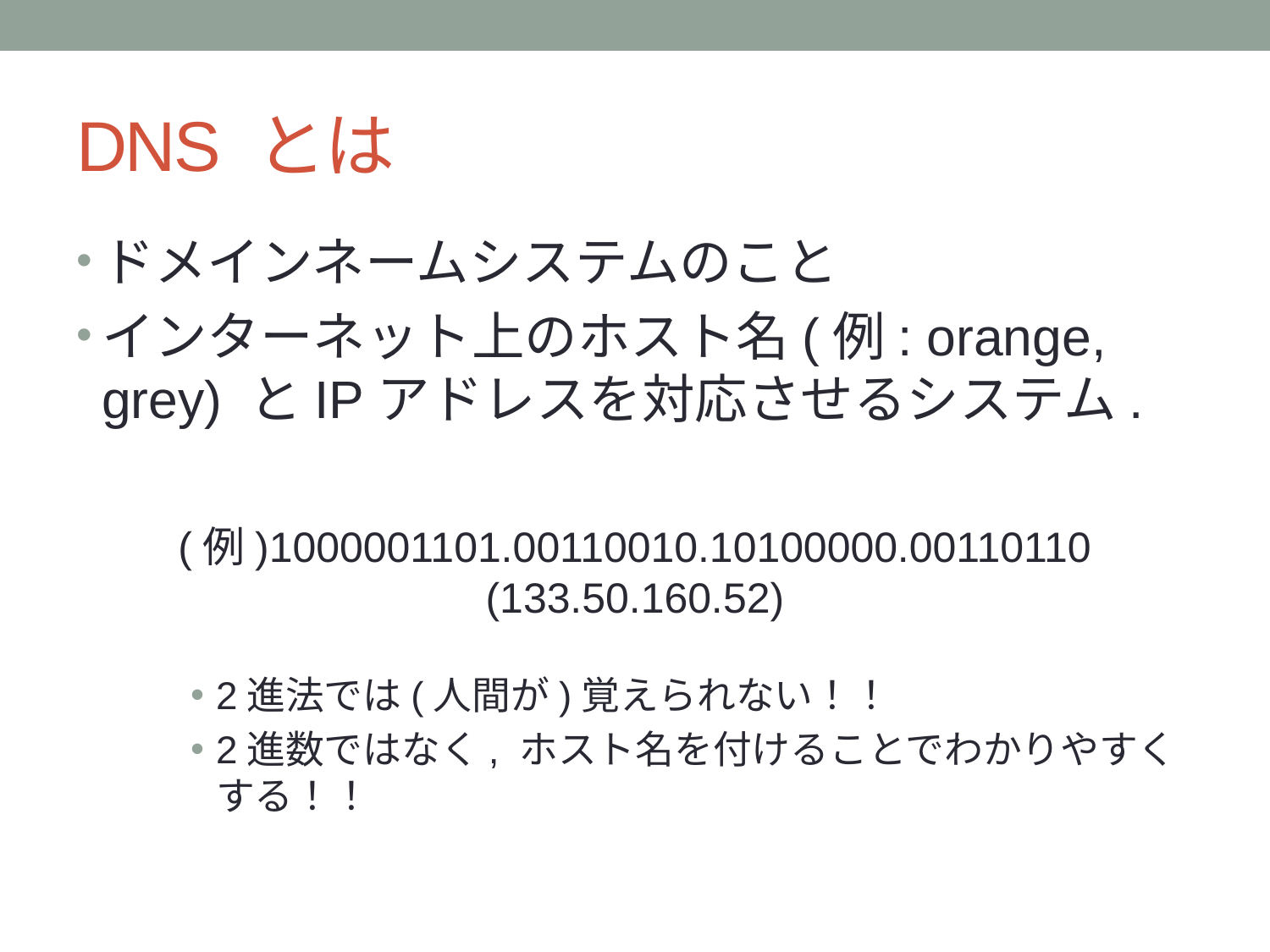

# DNS とは
ドメインネームシステムのこと
インターネット上のホスト名(例: orange, grey) とIPアドレスを対応させるシステム.

2進法では(人間が)覚えられない！！
2進数ではなく, ホスト名を付けることでわかりやすくする！！

(例)1000001101.00110010.10100000.00110110
(133.50.160.52)